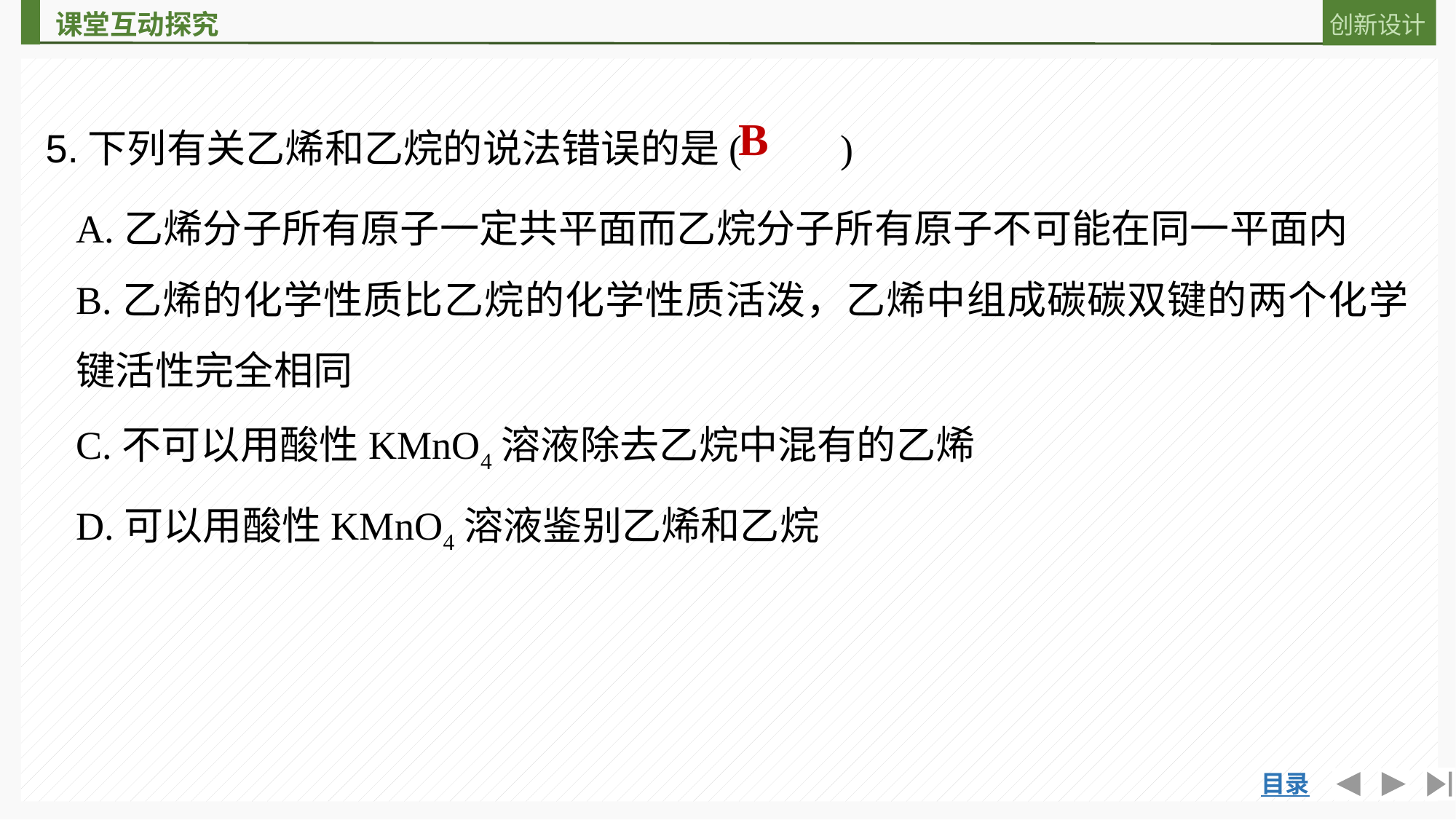

5.下列有关乙烯和乙烷的说法错误的是(　　)
B
A.乙烯分子所有原子一定共平面而乙烷分子所有原子不可能在同一平面内
B.乙烯的化学性质比乙烷的化学性质活泼，乙烯中组成碳碳双键的两个化学键活性完全相同
C.不可以用酸性KMnO4溶液除去乙烷中混有的乙烯
D.可以用酸性KMnO4溶液鉴别乙烯和乙烷